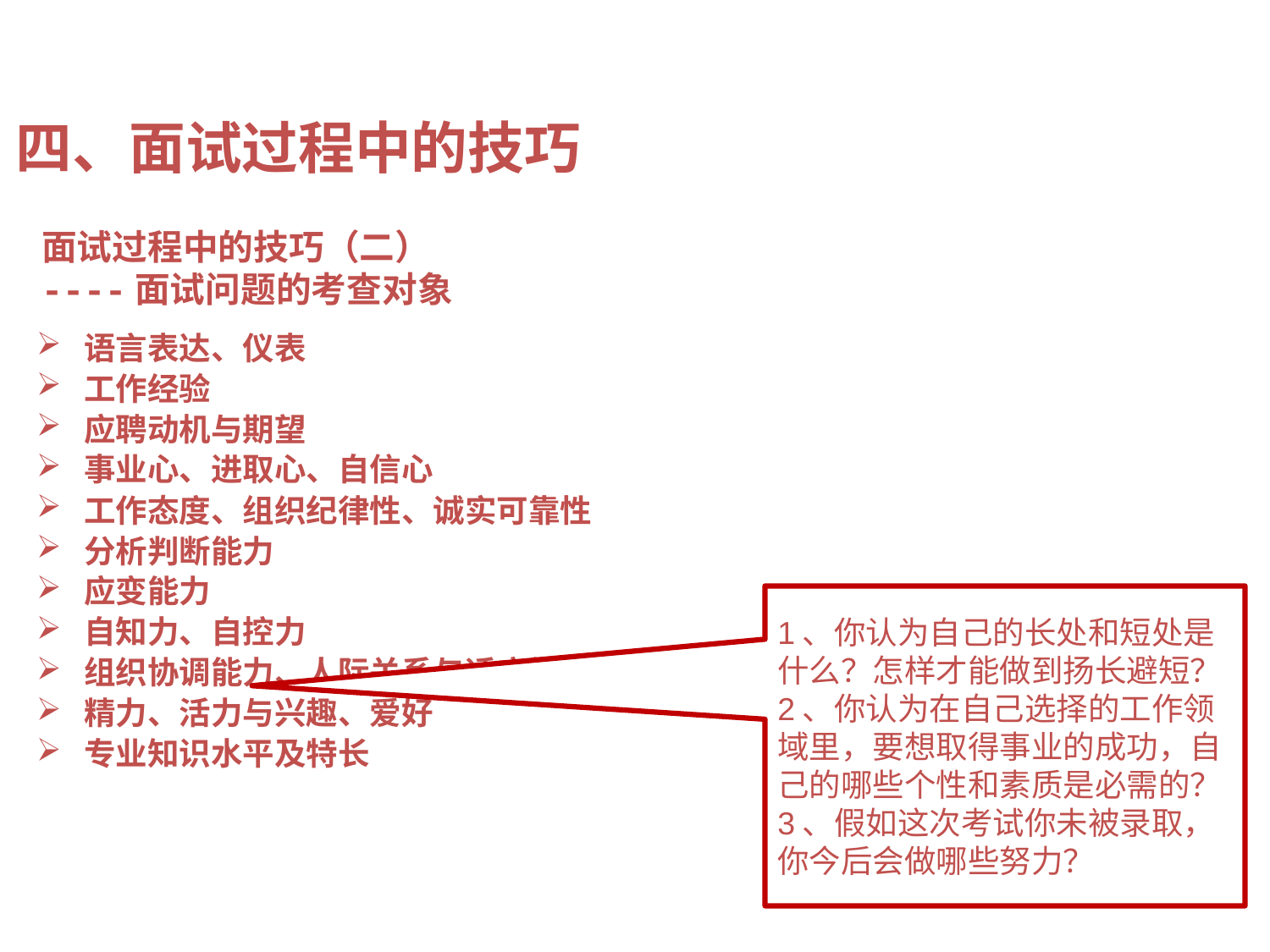

四、面试过程中的技巧
面试过程中的技巧（二）
----面试问题的考查对象
语言表达、仪表
工作经验
应聘动机与期望
事业心、进取心、自信心
工作态度、组织纪律性、诚实可靠性
分析判断能力
应变能力
自知力、自控力
组织协调能力、人际关系与适应能力
精力、活力与兴趣、爱好
专业知识水平及特长

1、你认为自己的长处和短处是什么？怎样才能做到扬长避短？
2、你认为在自己选择的工作领域里，要想取得事业的成功，自己的哪些个性和素质是必需的？
3、假如这次考试你未被录取，你今后会做哪些努力？